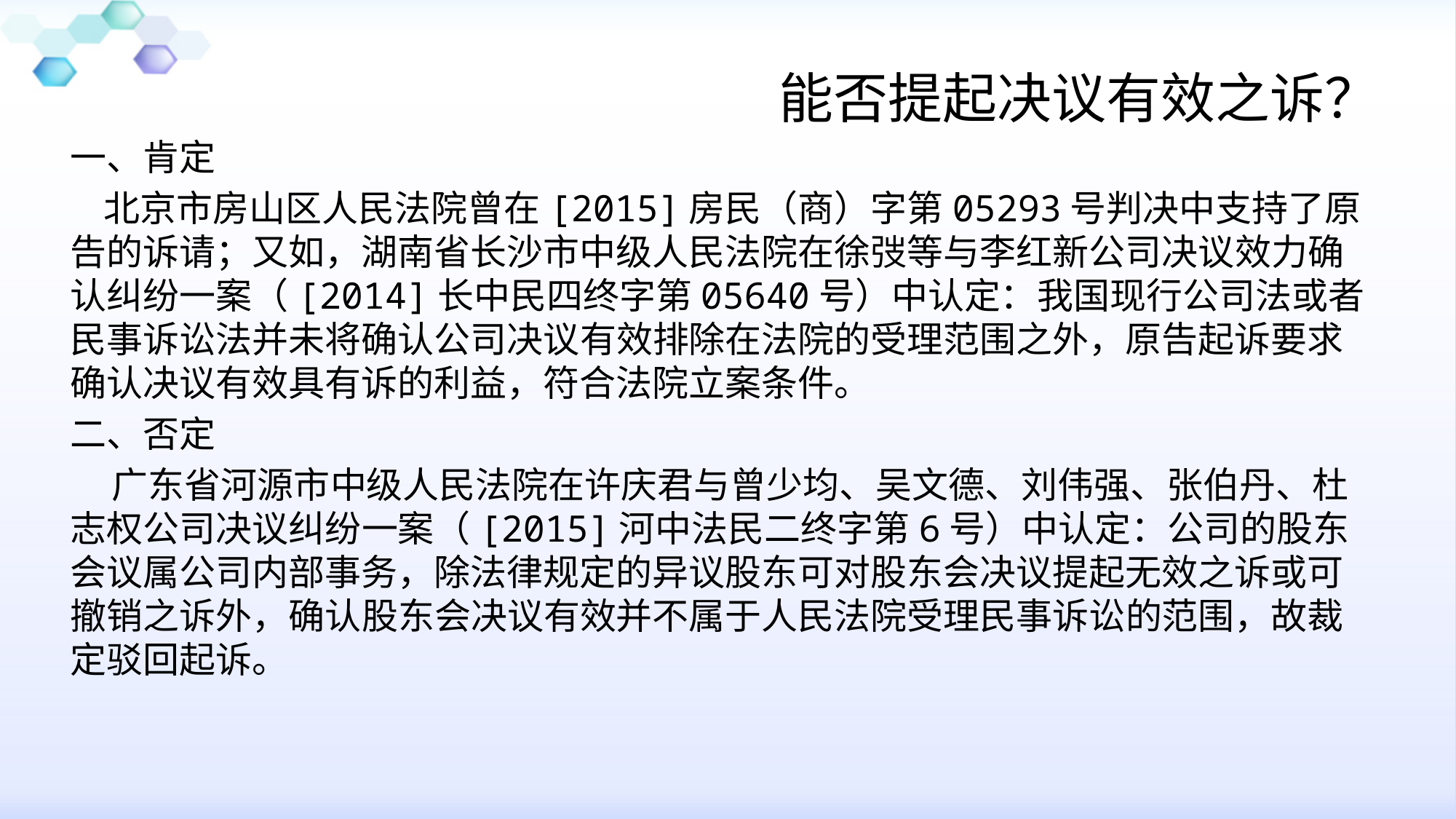

# 能否提起决议有效之诉？
一、肯定
   北京市房山区人民法院曾在[2015]房民（商）字第05293号判决中支持了原告的诉请；又如，湖南省长沙市中级人民法院在徐弢等与李红新公司决议效力确认纠纷一案（[2014]长中民四终字第05640号）中认定：我国现行公司法或者民事诉讼法并未将确认公司决议有效排除在法院的受理范围之外，原告起诉要求确认决议有效具有诉的利益，符合法院立案条件。
二、否定
    广东省河源市中级人民法院在许庆君与曾少均、吴文德、刘伟强、张伯丹、杜志权公司决议纠纷一案（[2015]河中法民二终字第6号）中认定：公司的股东会议属公司内部事务，除法律规定的异议股东可对股东会决议提起无效之诉或可撤销之诉外，确认股东会决议有效并不属于人民法院受理民事诉讼的范围，故裁定驳回起诉。